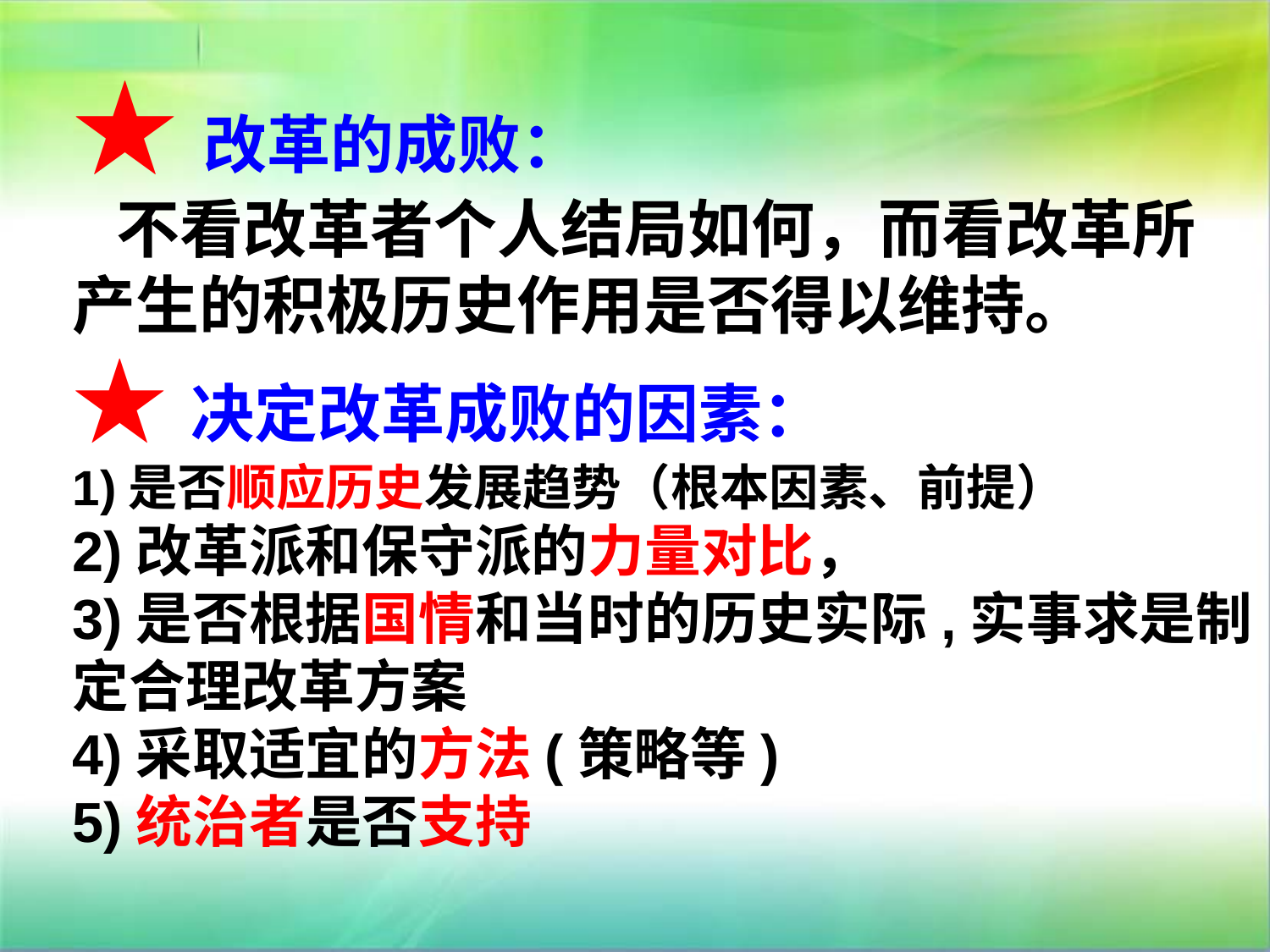

★改革的成败：
  不看改革者个人结局如何，而看改革所产生的积极历史作用是否得以维持。
★决定改革成败的因素：
1)是否顺应历史发展趋势（根本因素、前提）
2)改革派和保守派的力量对比，
3)是否根据国情和当时的历史实际,实事求是制定合理改革方案
4)采取适宜的方法(策略等)
5)统治者是否支持